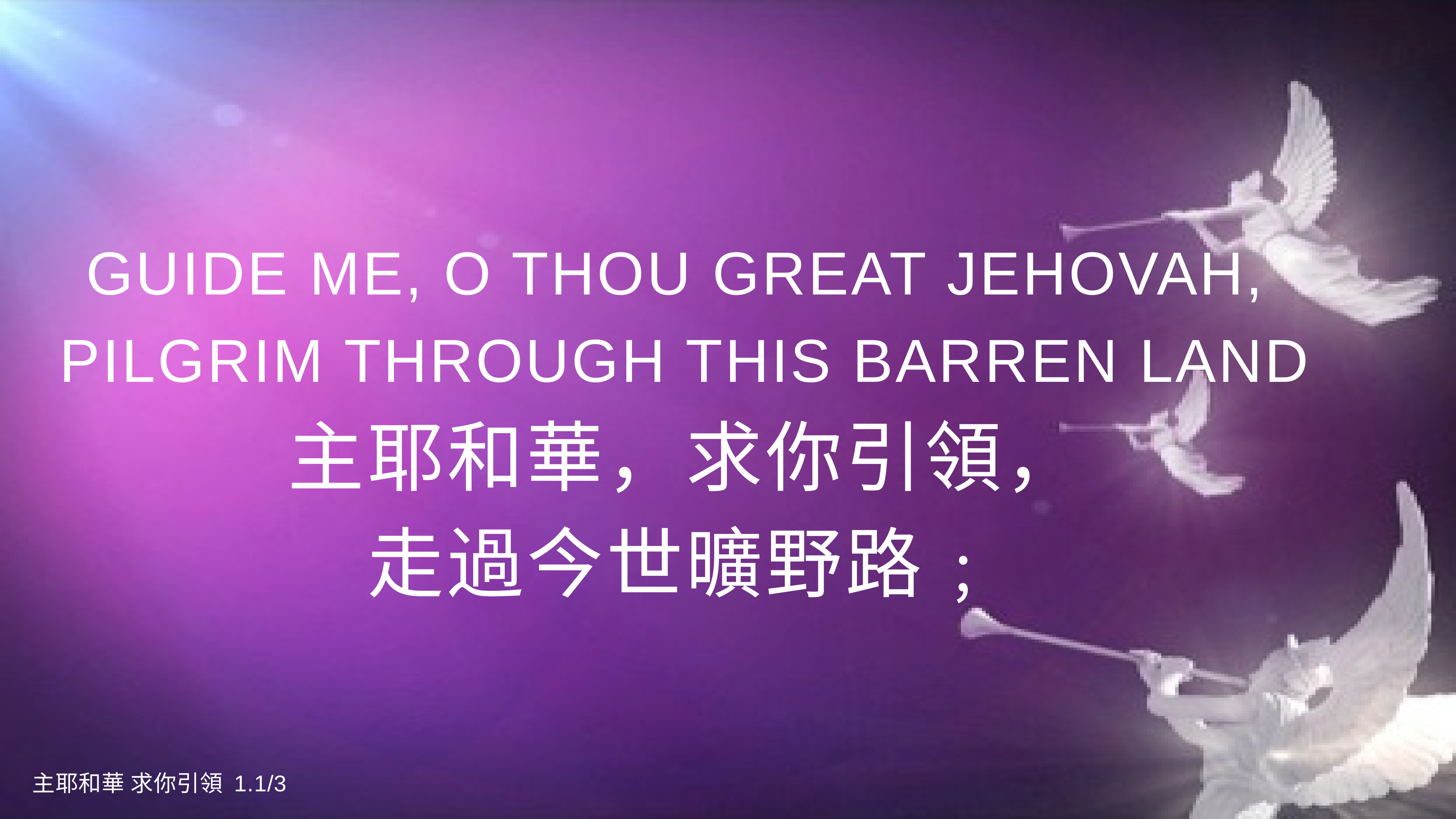

Guide me, O Thou great Jehovah,
Pilgrim through this barren land
主耶和華，求你引領，
走過今世曠野路﹔
主耶和華 求你引領 1.1/3